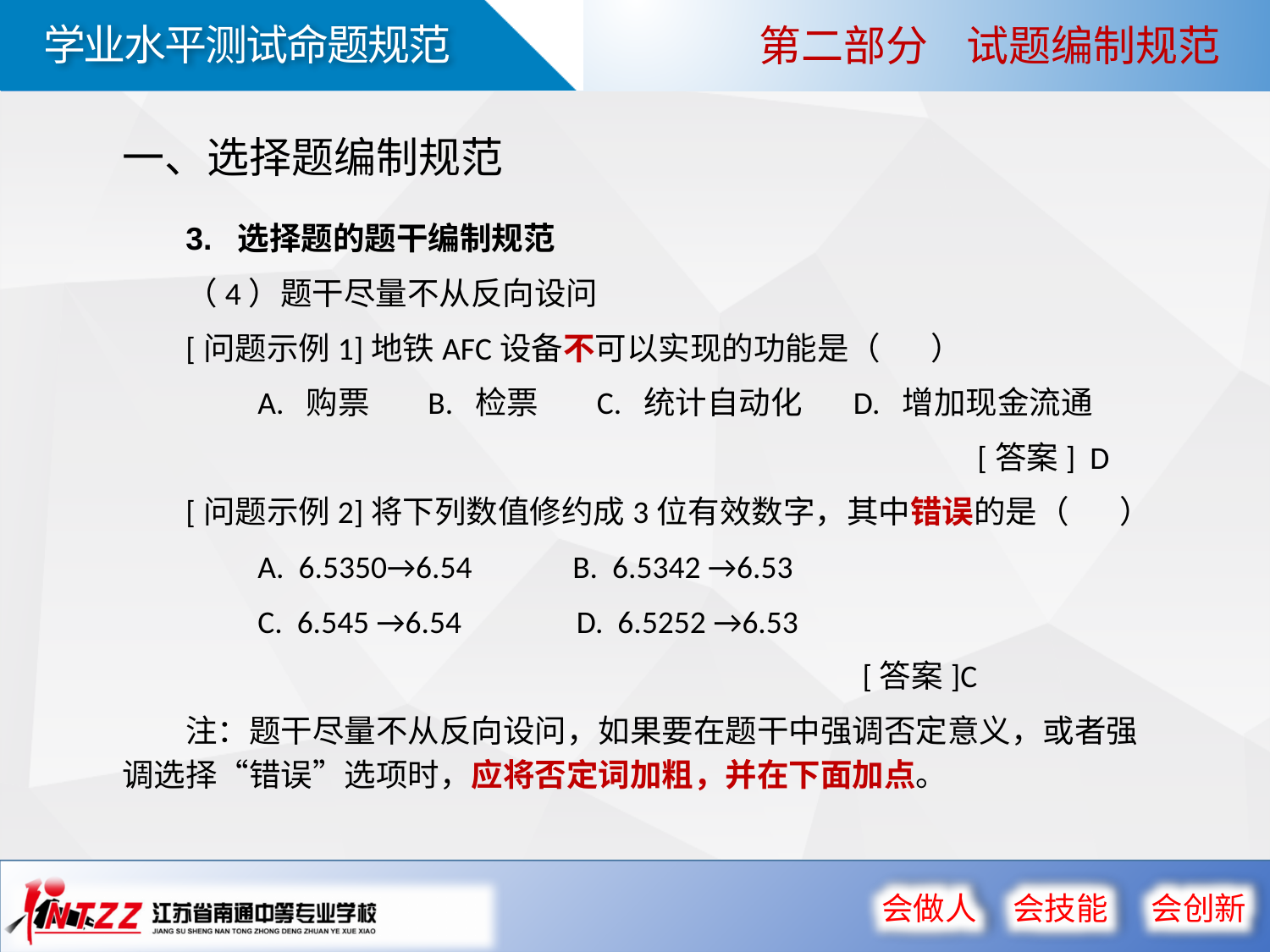

第二部分    试题编制规范
一、选择题编制规范
3.  选择题的题干编制规范
（4）题干尽量不从反向设问
[问题示例1]地铁AFC设备不可以实现的功能是（       ）
          A.  购票       B.  检票       C.  统计自动化      D.  增加现金流通
                                                                                                              [答案]  D
[问题示例2]将下列数值修约成3位有效数字，其中错误的是（       ）
          A.  6.5350→6.54              B.  6.5342 →6.53
          C.  6.545 →6.54                D.  6.5252 →6.53
                                                                                              [答案]C
注：题干尽量不从反向设问，如果要在题干中强调否定意义，或者强调选择“错误”选项时，应将否定词加粗，并在下面加点。